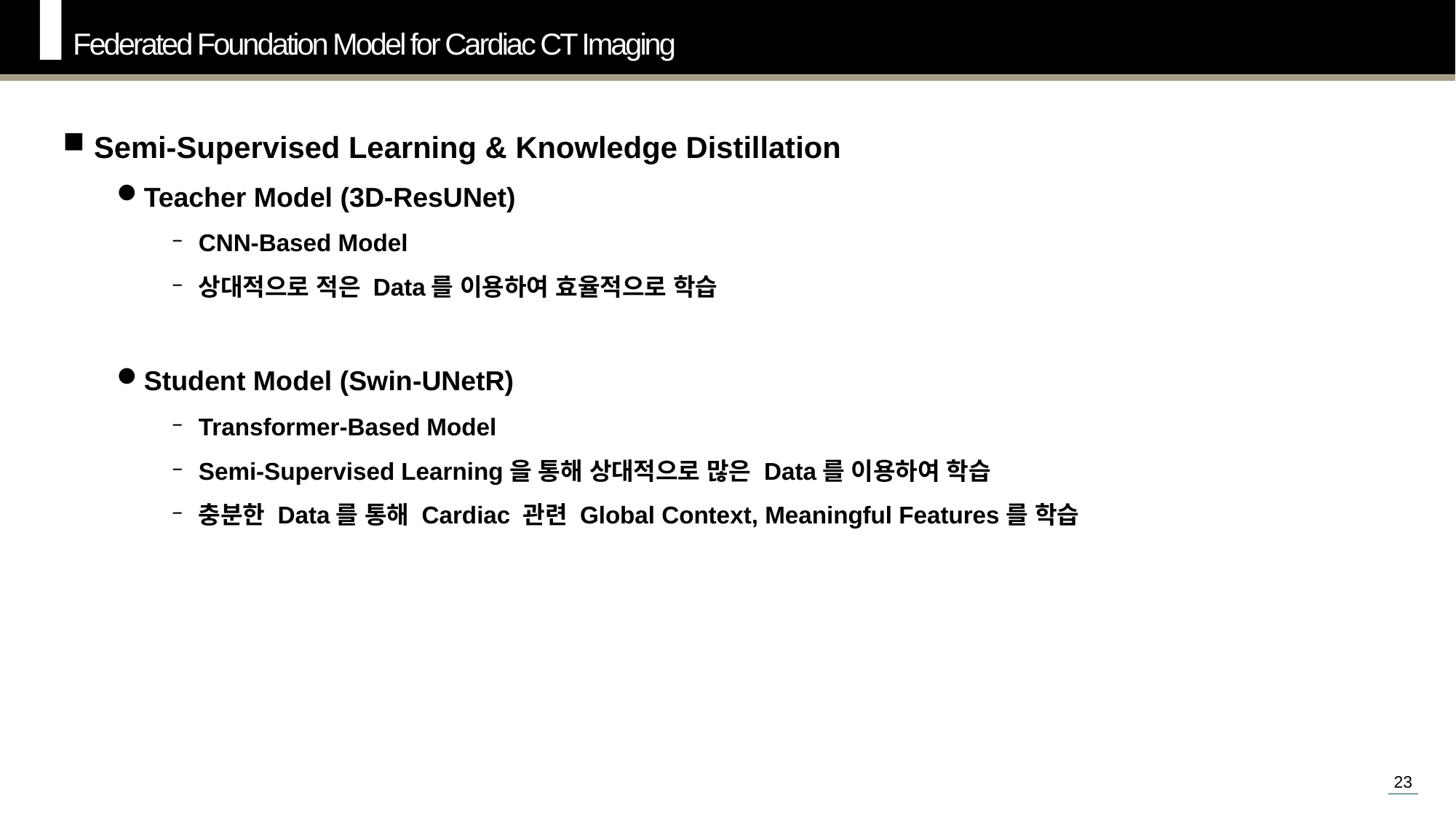

Federated Foundation Model for Cardiac CT Imaging
Semi-Supervised Learning & Knowledge Distillation
Teacher Model (3D-ResUNet)
CNN-Based Model
상대적으로 적은 Data를 이용하여 효율적으로 학습

Student Model (Swin-UNetR)
Transformer-Based Model
Semi-Supervised Learning을 통해 상대적으로 많은 Data를 이용하여 학습
충분한 Data를 통해 Cardiac 관련 Global Context, Meaningful Features를 학습